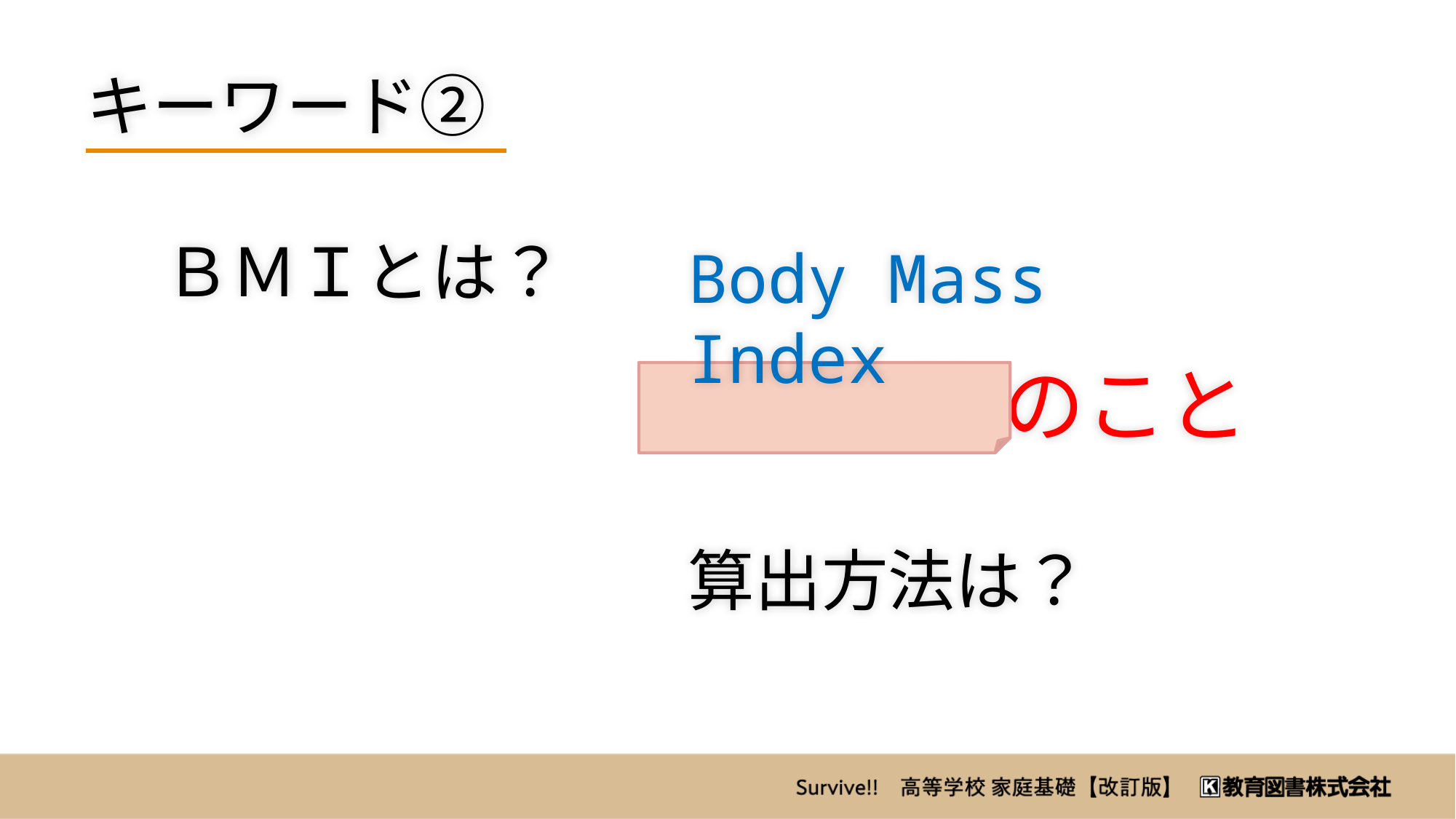

キーワード②
ＢＭＩとは？
Body Mass Index
体格指数 のこと

算出方法は？